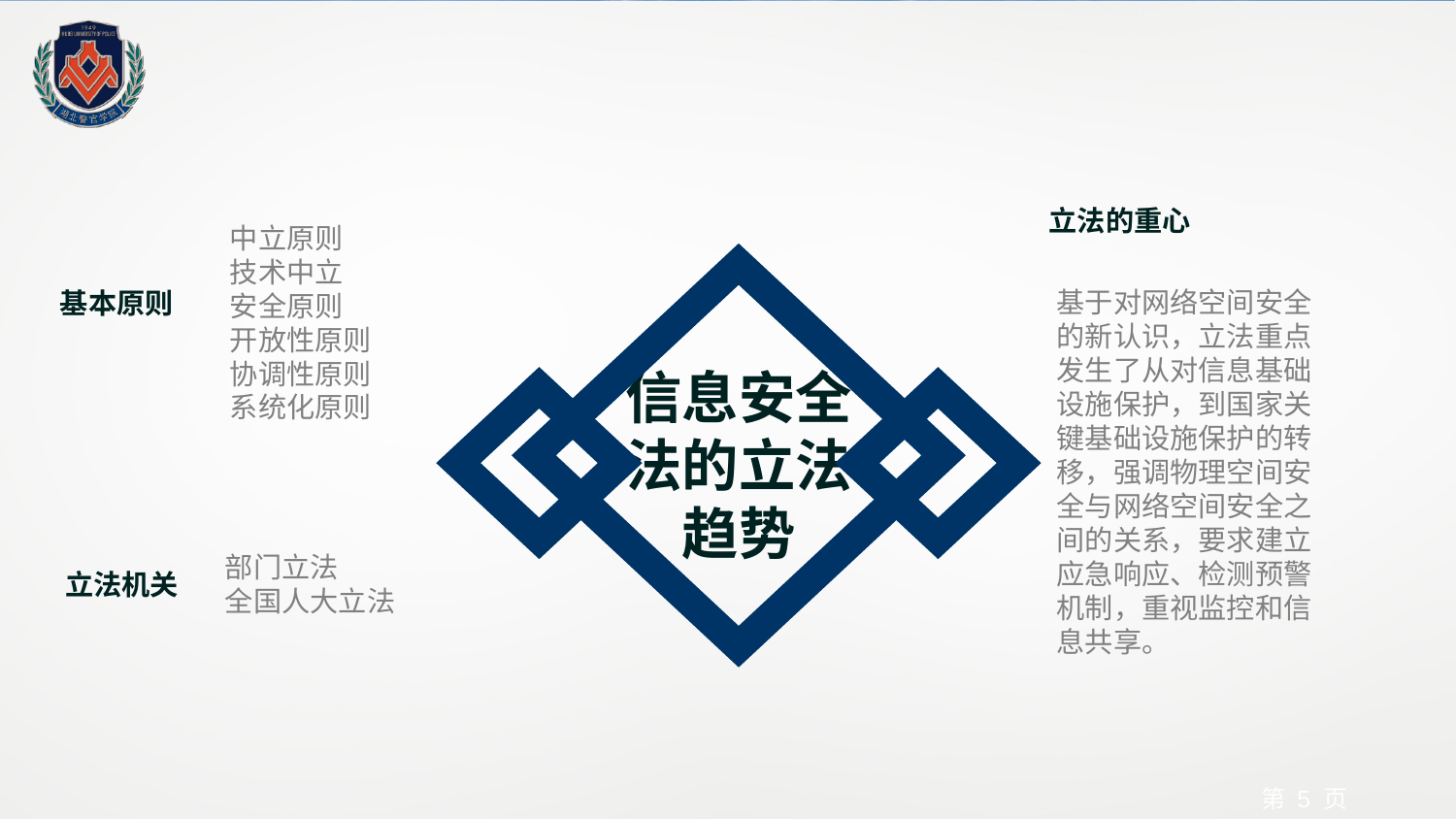

立法的重心
中立原则
技术中立
安全原则
开放性原则
协调性原则
系统化原则

基于对网络空间安全的新认识，立法重点发生了从对信息基础设施保护，到国家关键基础设施保护的转移，强调物理空间安全与网络空间安全之间的关系，要求建立应急响应、检测预警机制，重视监控和信息共享。
基本原则
信息安全法的立法趋势

部门立法
全国人大立法
立法机关